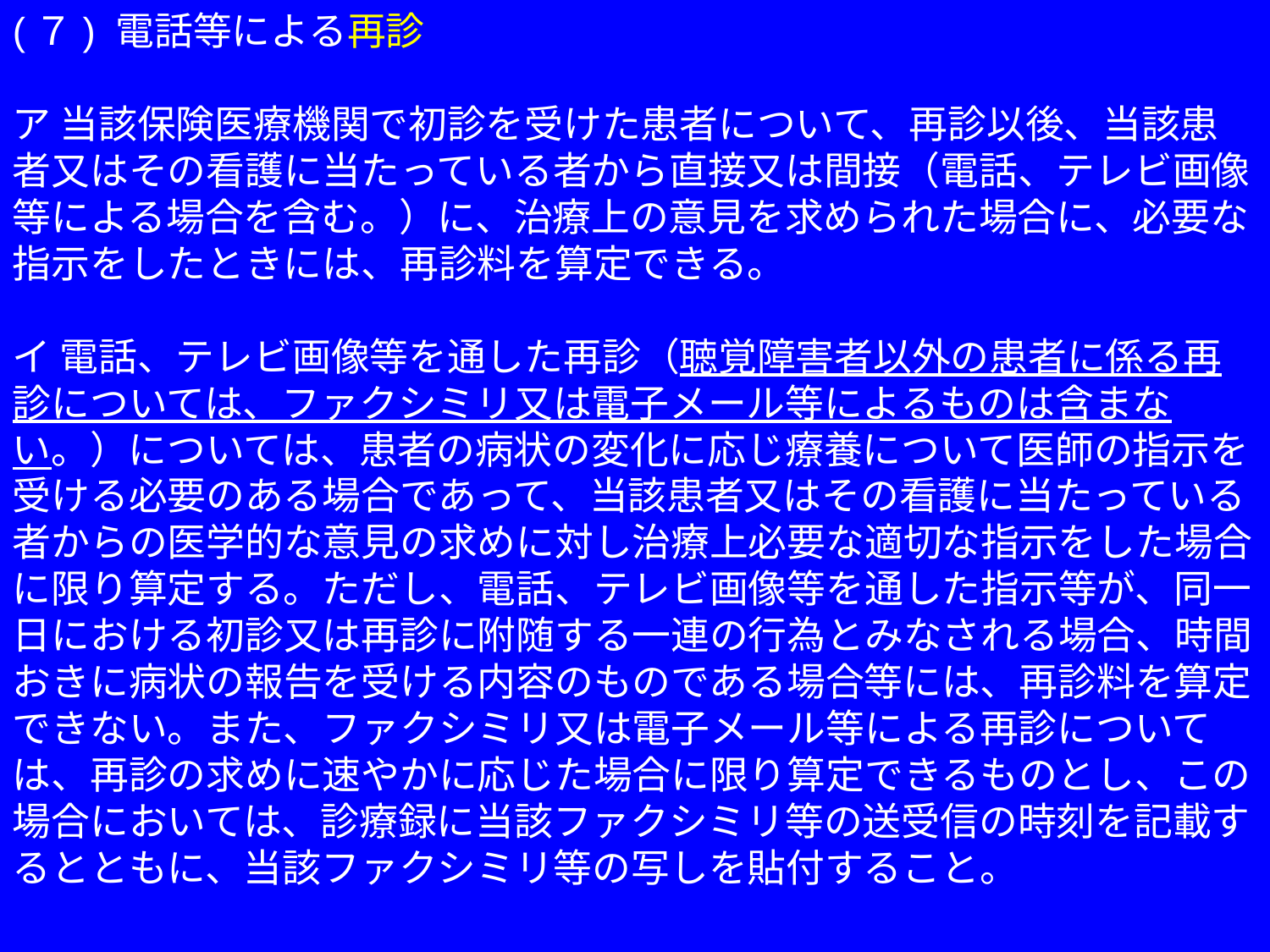

(７) 電話等による再診

ア 当該保険医療機関で初診を受けた患者について、再診以後、当該患者又はその看護に当たっている者から直接又は間接（電話、テレビ画像等による場合を含む。）に、治療上の意見を求められた場合に、必要な指示をしたときには、再診料を算定できる。

イ 電話、テレビ画像等を通した再診（聴覚障害者以外の患者に係る再診については、ファクシミリ又は電子メール等によるものは含まない。）については、患者の病状の変化に応じ療養について医師の指示を受ける必要のある場合であって、当該患者又はその看護に当たっている者からの医学的な意見の求めに対し治療上必要な適切な指示をした場合に限り算定する。ただし、電話、テレビ画像等を通した指示等が、同一日における初診又は再診に附随する一連の行為とみなされる場合、時間おきに病状の報告を受ける内容のものである場合等には、再診料を算定できない。また、ファクシミリ又は電子メール等による再診については、再診の求めに速やかに応じた場合に限り算定できるものとし、この場合においては、診療録に当該ファクシミリ等の送受信の時刻を記載するとともに、当該ファクシミリ等の写しを貼付すること。